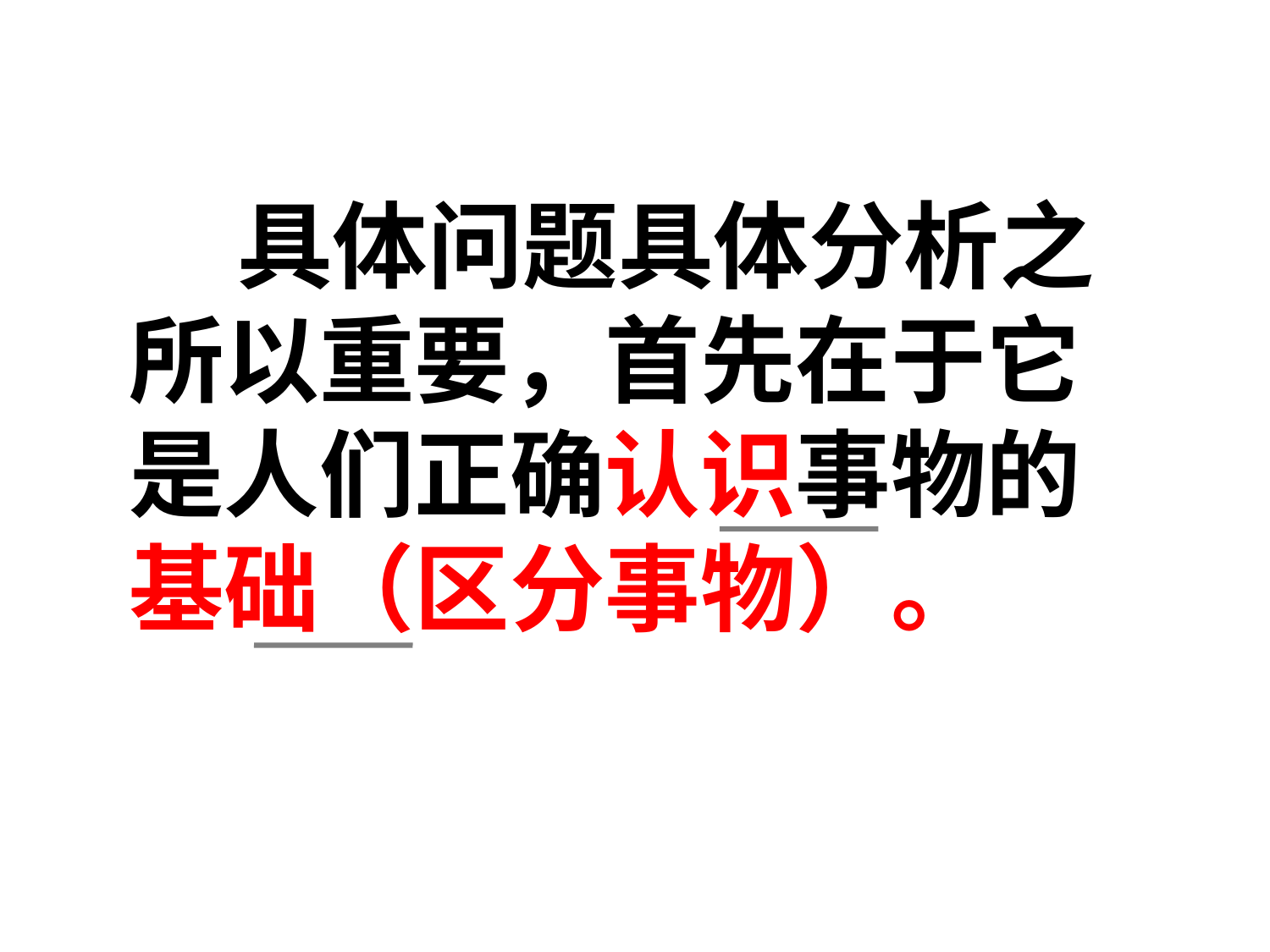

具体问题具体分析之所以重要，首先在于它是人们正确认识事物的基础（区分事物）。